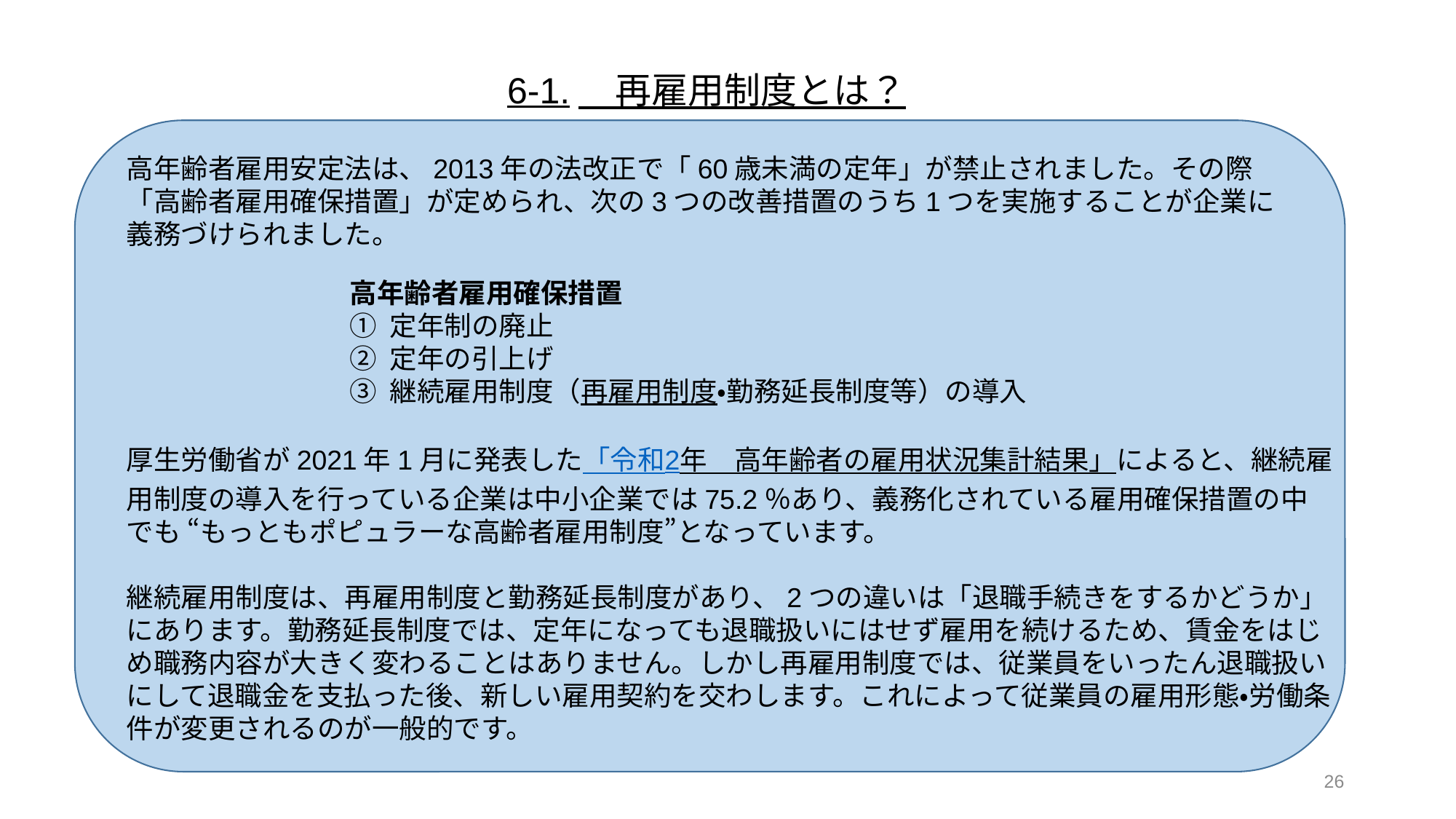

6-1.　再雇用制度とは？

高年齢者雇用安定法は、2013年の法改正で「60歳未満の定年」が禁止されました。その際「高齢者雇用確保措置」が定められ、次の3つの改善措置のうち1つを実施することが企業に義務づけられました。
高年齢者雇用確保措置
① 定年制の廃止
② 定年の引上げ
③ 継続雇用制度（再雇用制度・勤務延長制度等）の導入

厚生労働省が2021年1月に発表した「令和2年　高年齢者の雇用状況集計結果」によると、継続雇用制度の導入を行っている企業は中小企業では75.2％あり、義務化されている雇用確保措置の中でも “もっともポピュラーな高齢者雇用制度”となっています。
継続雇用制度は、再雇用制度と勤務延長制度があり、2つの違いは「退職手続きをするかどうか」にあります。勤務延長制度では、定年になっても退職扱いにはせず雇用を続けるため、賃金をはじめ職務内容が大きく変わることはありません。しかし再雇用制度では、従業員をいったん退職扱いにして退職金を支払った後、新しい雇用契約を交わします。これによって従業員の雇用形態・労働条件が変更されるのが一般的です。
26